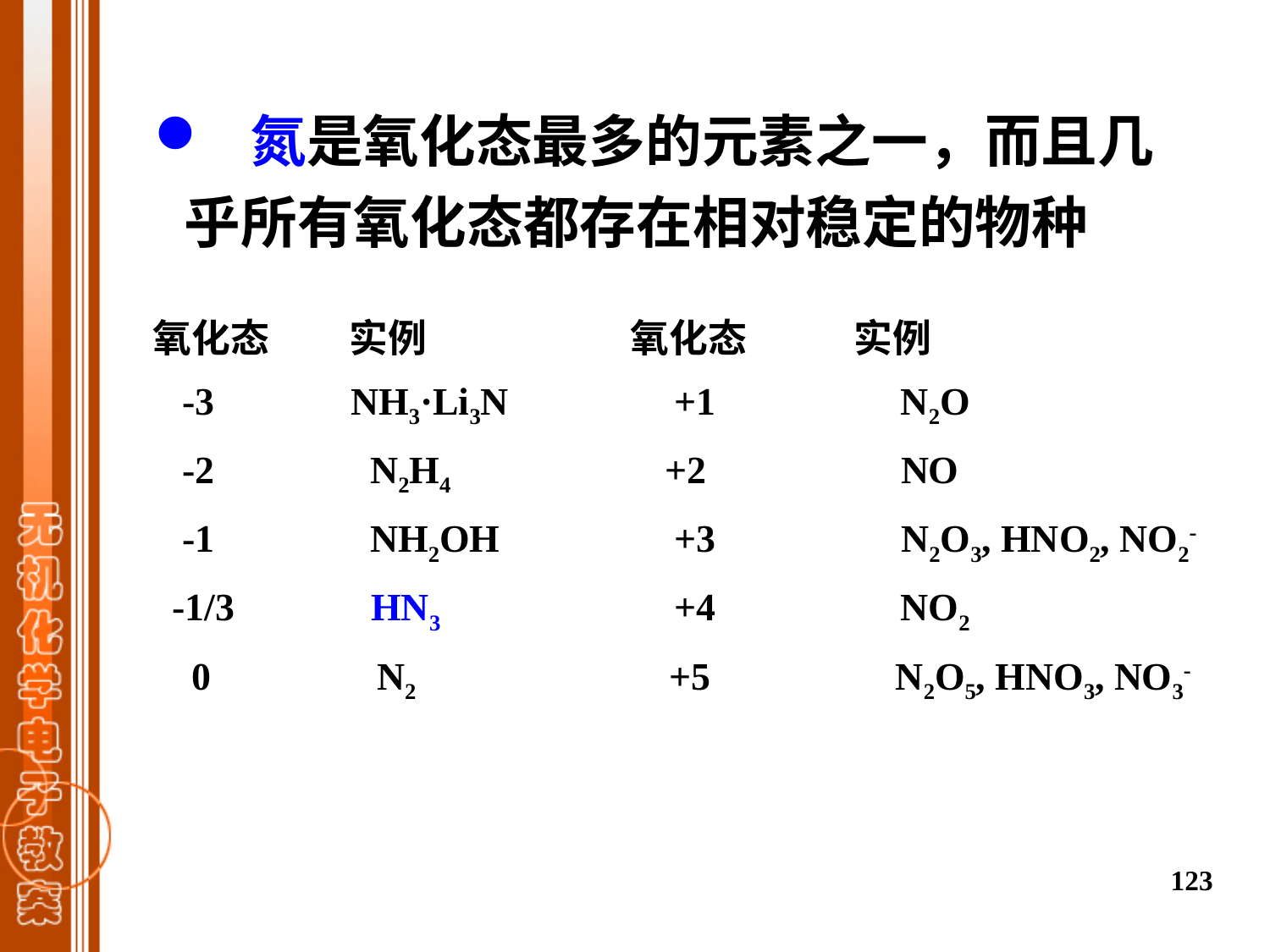

氮是氧化态最多的元素之一，而且几乎所有氧化态都存在相对稳定的物种
氧化态         实例                       氧化态            实例
   -3              NH3·Li3N                 +1                   N2O
   -2                N2H4                      +2                    NO
   -1                NH2OH                  +3                   N2O3, HNO2, NO2-
  -1/3              HN3                        +4                   NO2
    0                 N2                          +5                   N2O5, HNO3, NO3-

123